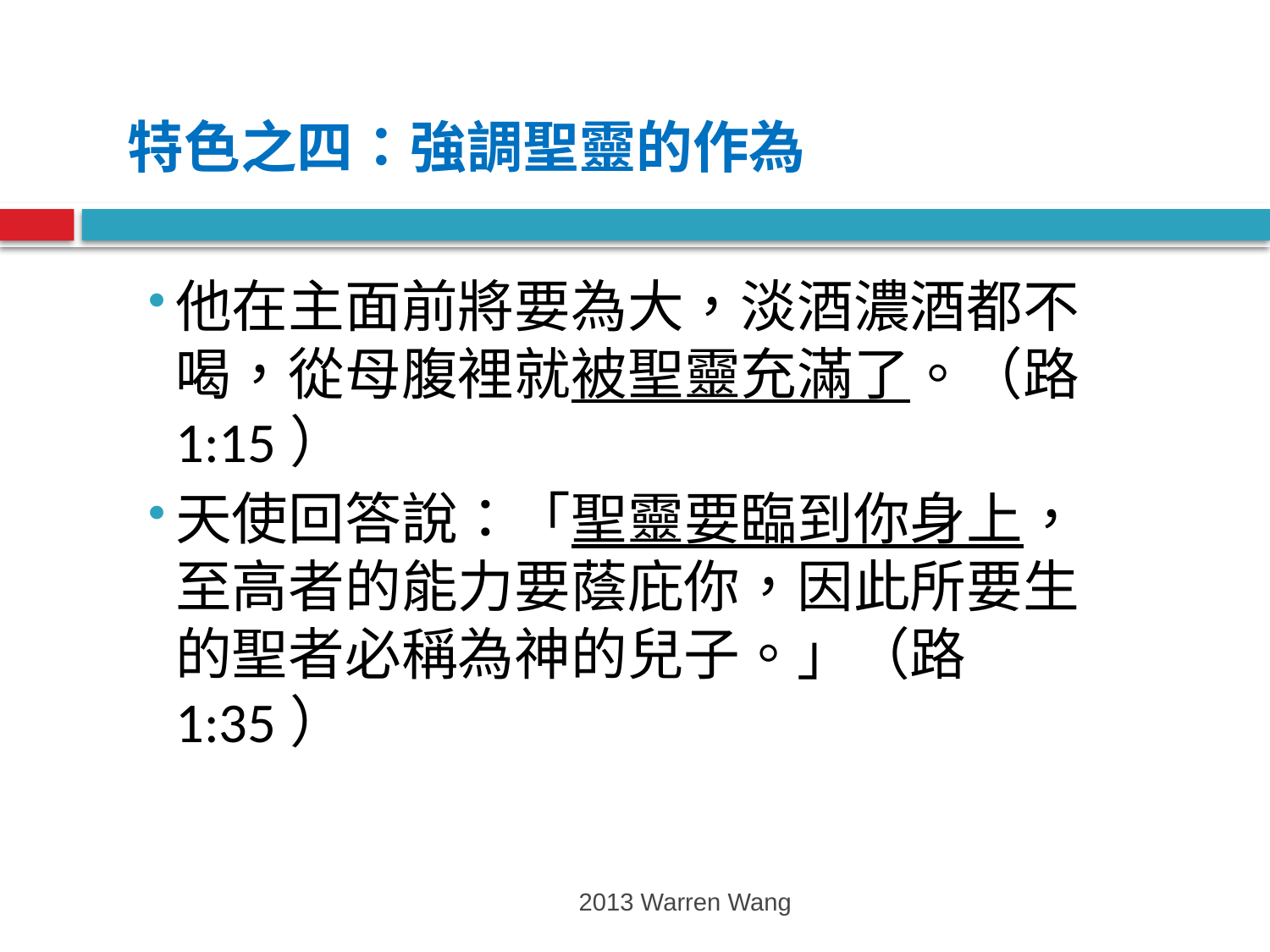

特色之四：強調聖靈的作為
他在主面前將要為大，淡酒濃酒都不喝，從母腹裡就被聖靈充滿了。（路1:15）
天使回答說：「聖靈要臨到你身上，至高者的能力要蔭庇你，因此所要生的聖者必稱為神的兒子。」（路1:35）
2013 Warren Wang